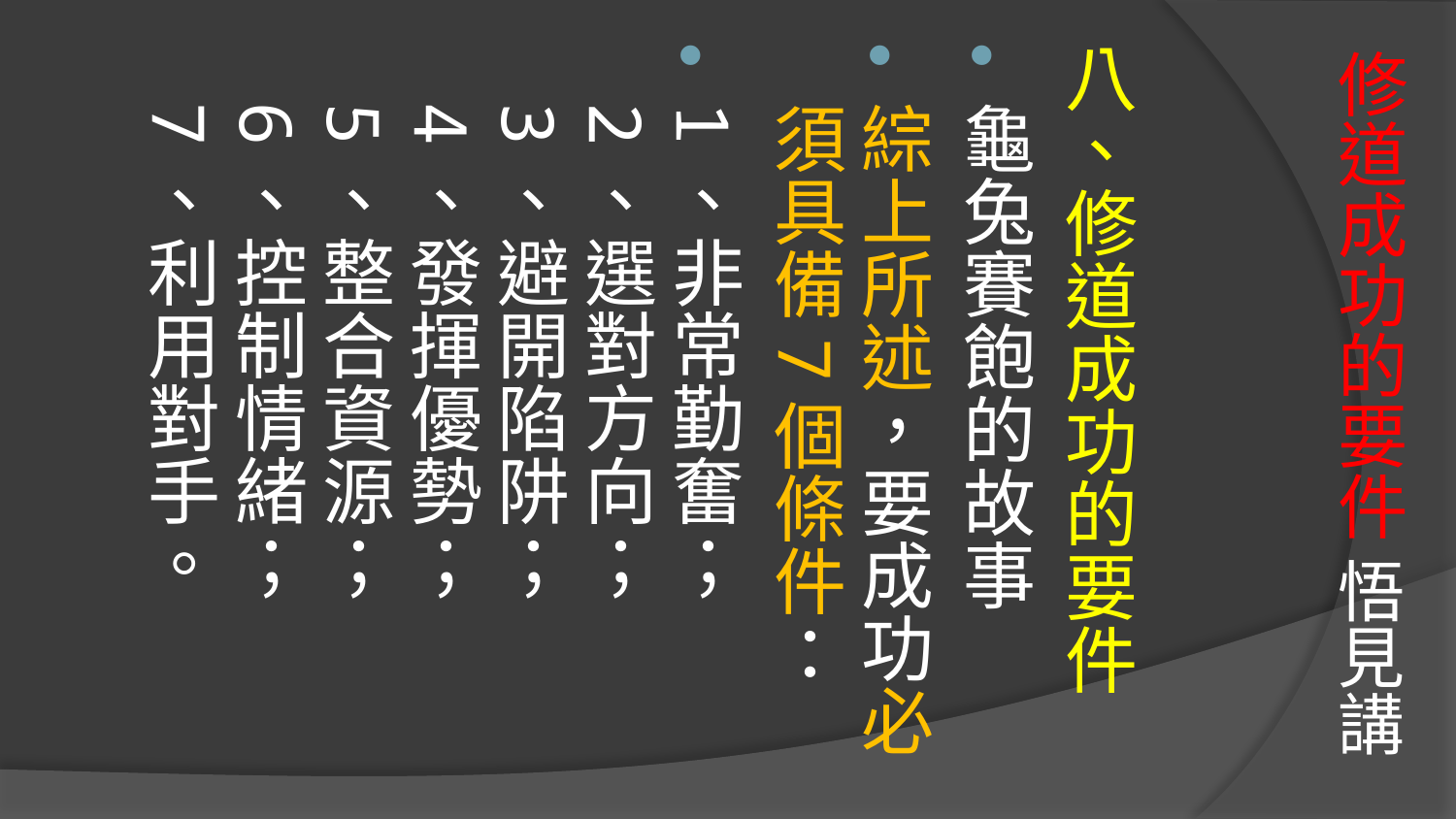

# 修道成功的要件 悟見講
八、修道成功的要件
龜兔賽飽的故事
綜上所述，要成功必須具備7個條件：
1、非常勤奮；
2、選對方向；
3、避開陷阱；
4、發揮優勢；
5、整合資源；
6、控制情緒；
7、利用對手。